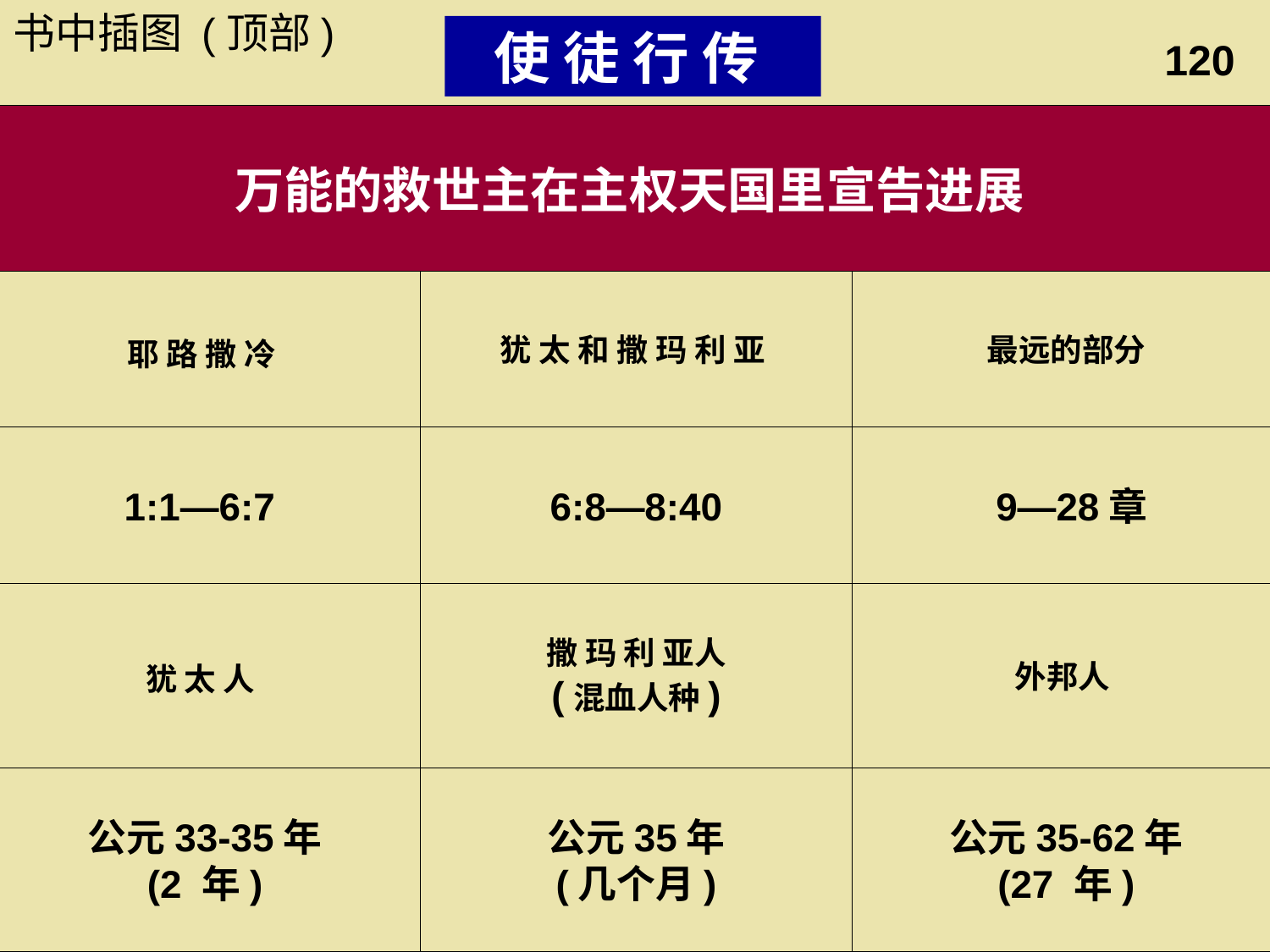

书中插图 (顶部)
使 徒 行 传
120

万能的救世主在主权天国里宣告进展

耶 路 撒 冷

犹 太 和 撒 玛 利 亚

最远的部分

1:1—6:7

6:8—8:40

 9—28章

犹 太 人

撒 玛 利 亚人
(混血人种)

外邦人

公元33-35年
(2 年)

公元35年
(几个月)

公元35-62年
(27 年)